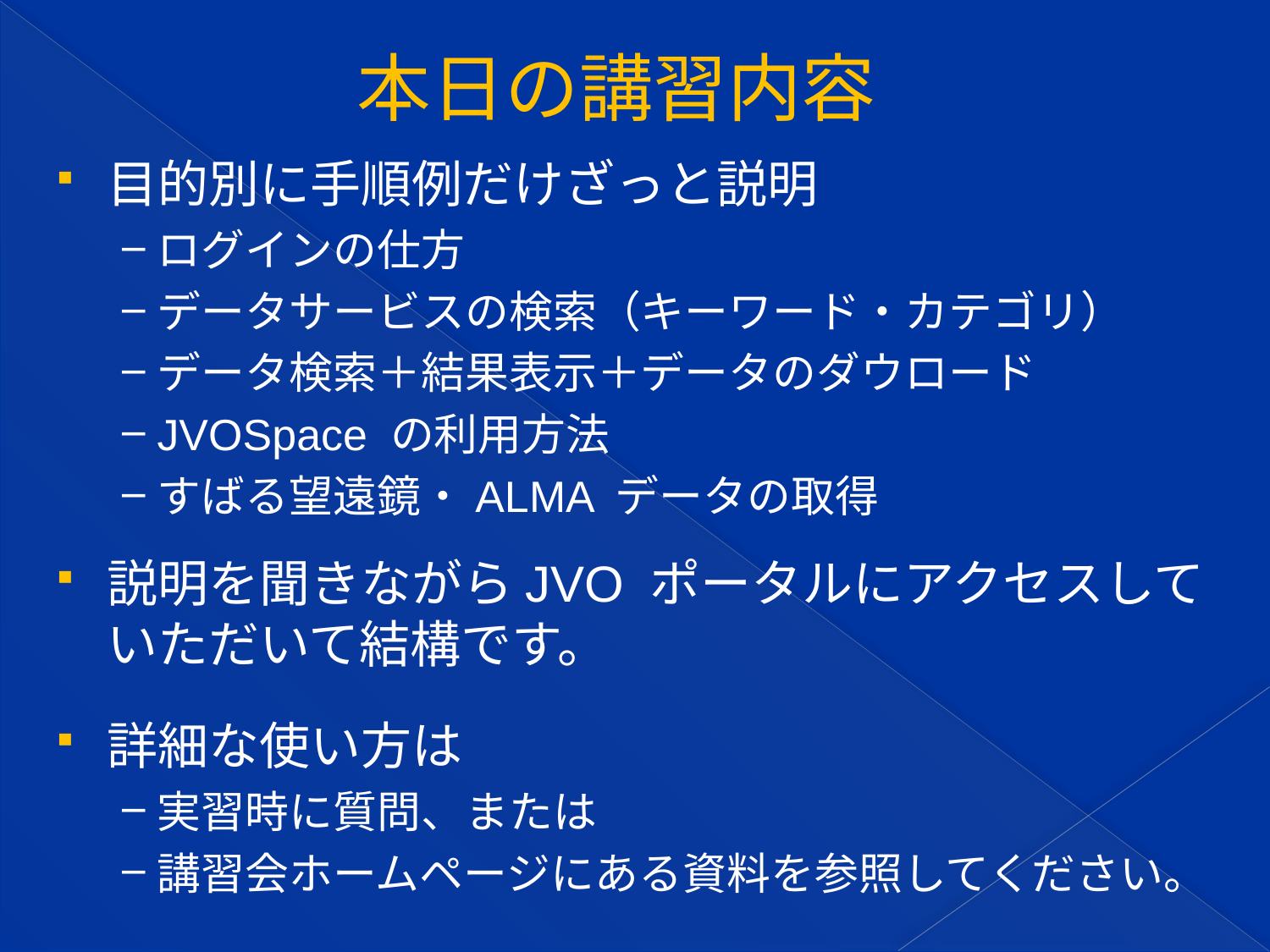

# 本日の講習内容
目的別に手順例だけざっと説明
ログインの仕方
データサービスの検索（キーワード・カテゴリ）
データ検索＋結果表示＋データのダウロード
JVOSpace の利用方法
すばる望遠鏡・ALMA データの取得
説明を聞きながらJVO ポータルにアクセスしていただいて結構です。
詳細な使い方は
実習時に質問、または
講習会ホームページにある資料を参照してください。